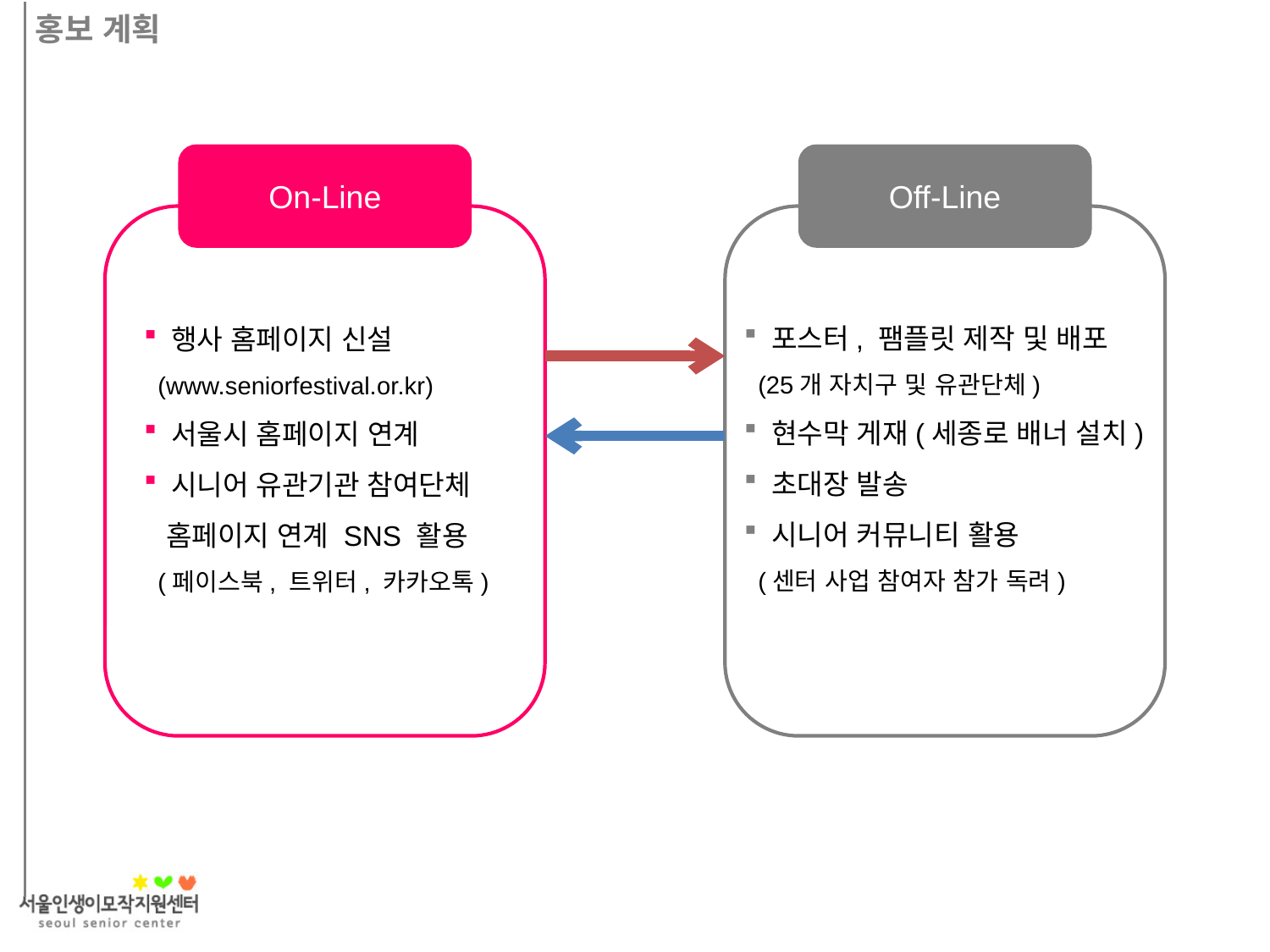

홍보 계획
On-Line
Off-Line

 포스터, 팸플릿 제작 및 배포
  (25개 자치구 및 유관단체)
 현수막 게재(세종로 배너 설치)
 초대장 발송
 시니어 커뮤니티 활용
  (센터 사업 참여자 참가 독려)
 행사 홈페이지 신설
  (www.seniorfestival.or.kr)
 서울시 홈페이지 연계
 시니어 유관기관 참여단체
  홈페이지 연계 SNS 활용
  (페이스북, 트위터, 카카오톡)
29